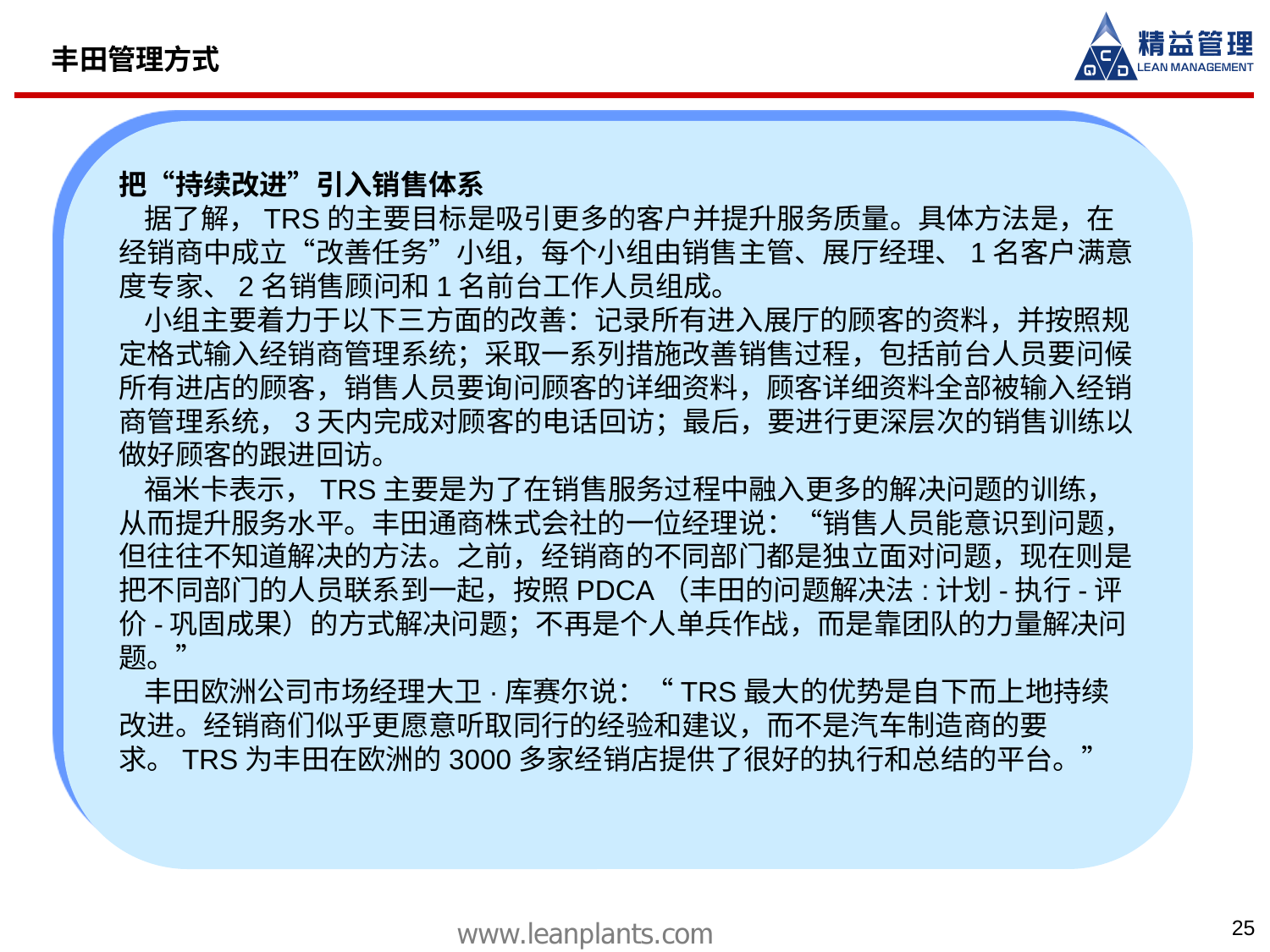

丰田管理方式
把“持续改进”引入销售体系
    据了解，TRS的主要目标是吸引更多的客户并提升服务质量。具体方法是，在经销商中成立“改善任务”小组，每个小组由销售主管、展厅经理、1名客户满意度专家、2名销售顾问和1名前台工作人员组成。
    小组主要着力于以下三方面的改善：记录所有进入展厅的顾客的资料，并按照规定格式输入经销商管理系统；采取一系列措施改善销售过程，包括前台人员要问候所有进店的顾客，销售人员要询问顾客的详细资料，顾客详细资料全部被输入经销商管理系统，3天内完成对顾客的电话回访；最后，要进行更深层次的销售训练以做好顾客的跟进回访。
    福米卡表示，TRS主要是为了在销售服务过程中融入更多的解决问题的训练，从而提升服务水平。丰田通商株式会社的一位经理说：“销售人员能意识到问题，但往往不知道解决的方法。之前，经销商的不同部门都是独立面对问题，现在则是把不同部门的人员联系到一起，按照PDCA（丰田的问题解决法:计划-执行-评价-巩固成果）的方式解决问题；不再是个人单兵作战，而是靠团队的力量解决问题。”
    丰田欧洲公司市场经理大卫·库赛尔说：“TRS最大的优势是自下而上地持续改进。经销商们似乎更愿意听取同行的经验和建议，而不是汽车制造商的要求。TRS为丰田在欧洲的3000多家经销店提供了很好的执行和总结的平台。”